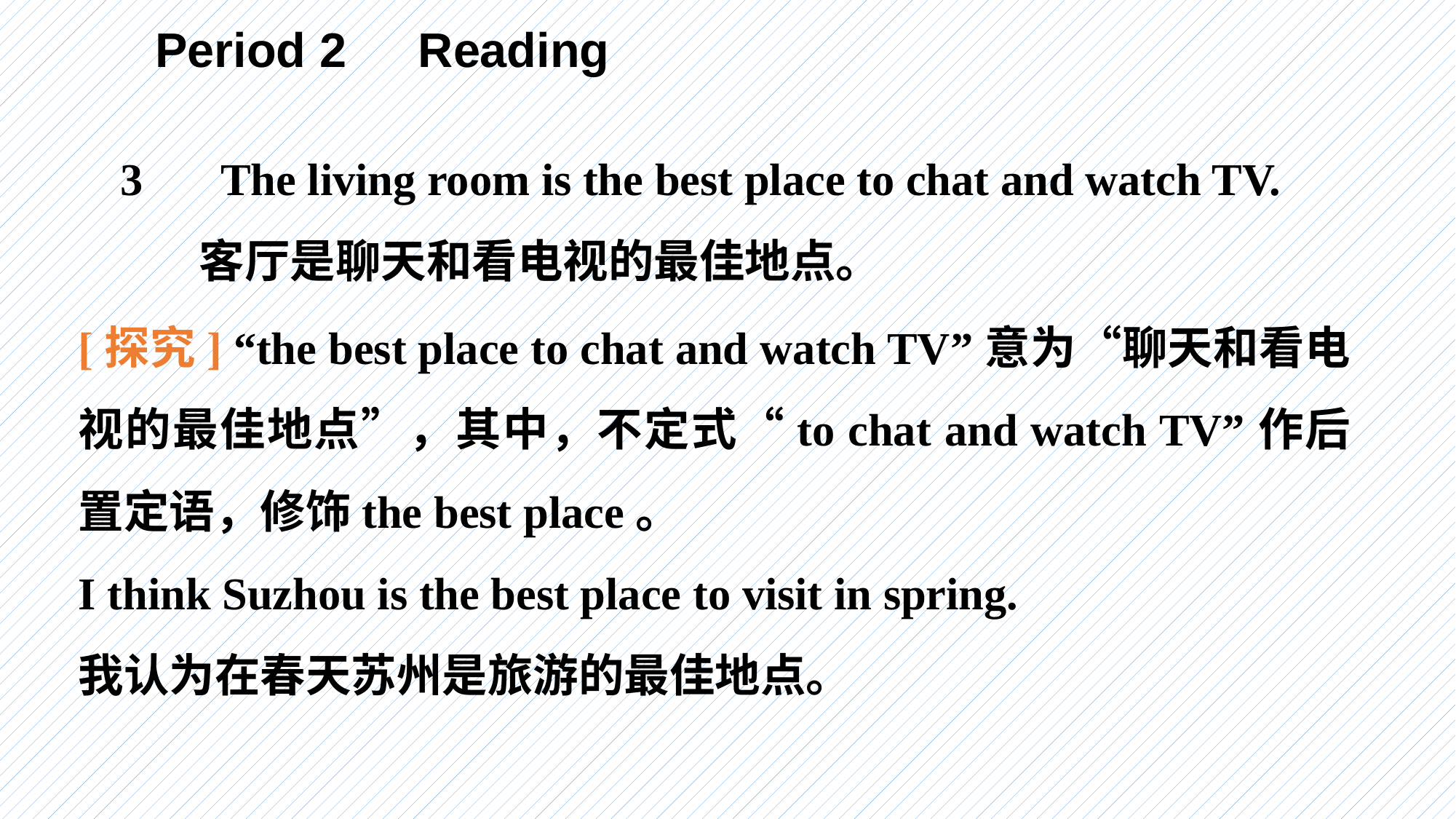

Period 2　Reading
　3　 The living room is the best place to chat and watch TV.
            客厅是聊天和看电视的最佳地点。
[探究] “the best place to chat and watch TV”意为“聊天和看电视的最佳地点”，其中，不定式“to chat and watch TV”作后置定语，修饰the best place。
I think Suzhou is the best place to visit in spring.
我认为在春天苏州是旅游的最佳地点。